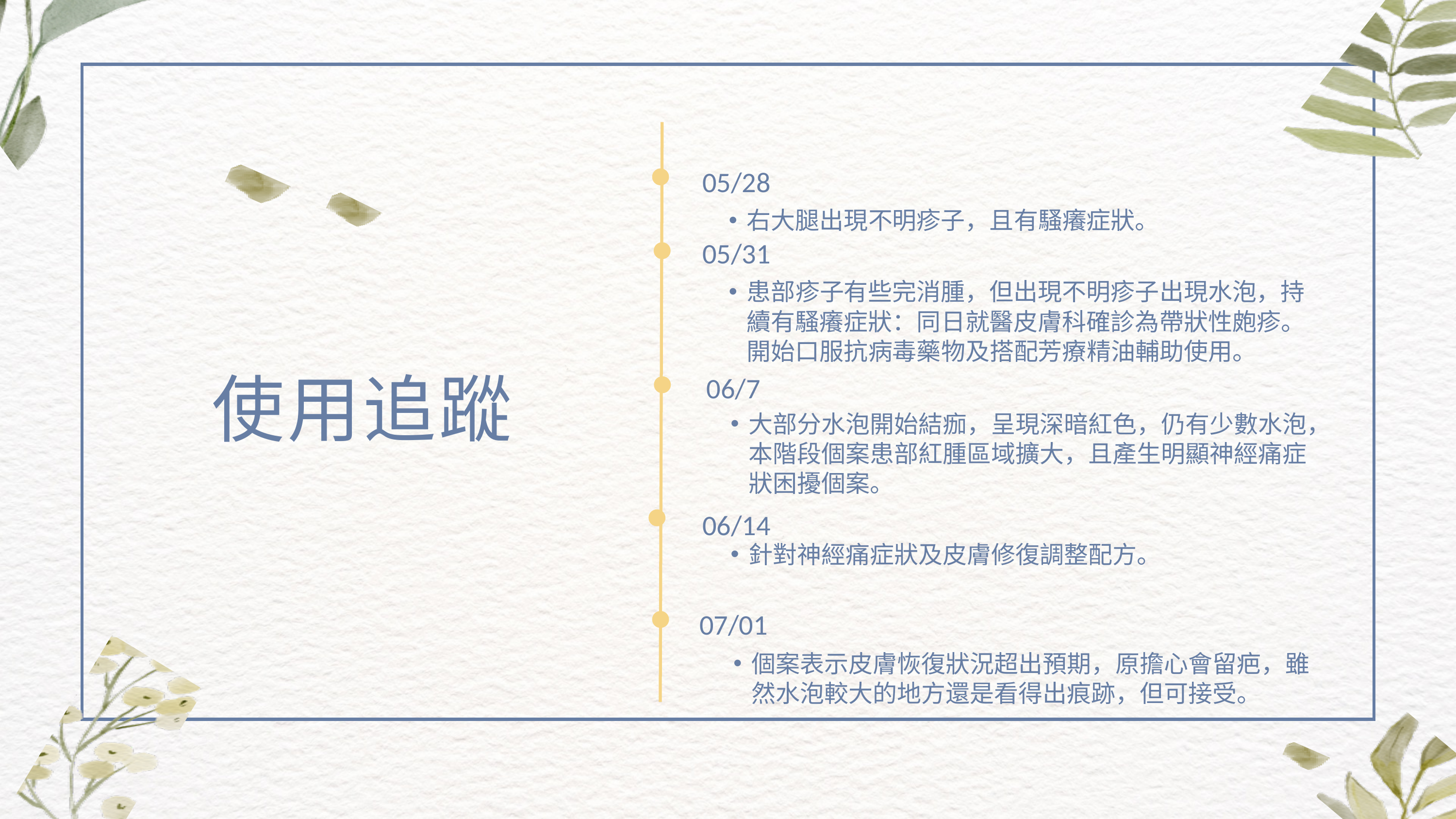

05/28

右大腿出現不明疹子，且有騷癢症狀。
05/31

患部疹子有些完消腫，但出現不明疹子出現水泡，持續有騷癢症狀：同日就醫皮膚科確診為帶狀性皰疹。開始口服抗病毒藥物及搭配芳療精油輔助使用。
使用追蹤
06/7

大部分水泡開始結痂，呈現深暗紅色，仍有少數水泡，本階段個案患部紅腫區域擴大，且產生明顯神經痛症狀困擾個案。
06/14

針對神經痛症狀及皮膚修復調整配方。
07/01

個案表示皮膚恢復狀況超出預期，原擔心會留疤，雖然水泡較大的地方還是看得出痕跡，但可接受。